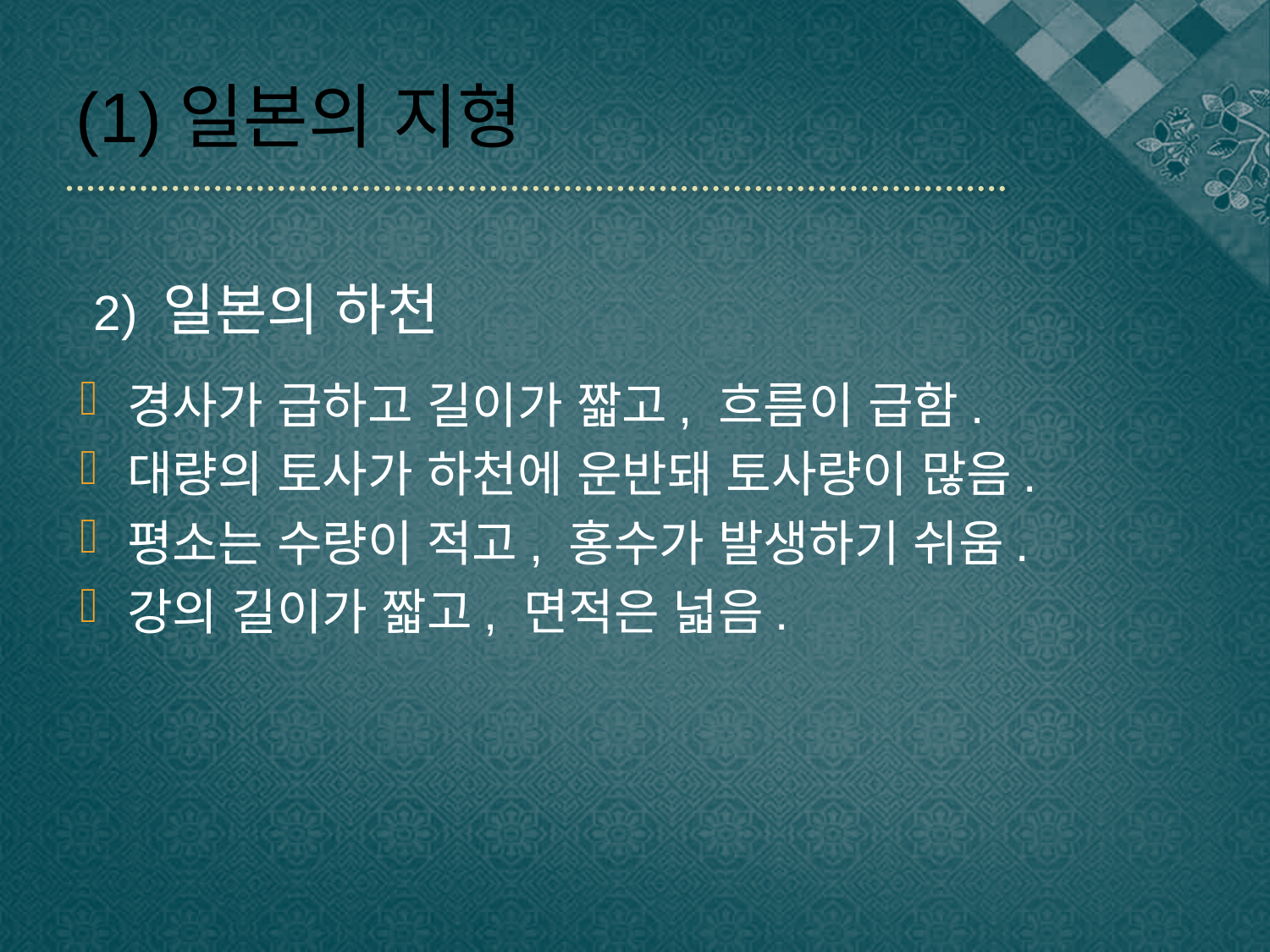

# (1)일본의 지형
 2) 일본의 하천

경사가 급하고 길이가 짧고, 흐름이 급함.
대량의 토사가 하천에 운반돼 토사량이 많음.
평소는 수량이 적고, 홍수가 발생하기 쉬움.
강의 길이가 짧고, 면적은 넓음.